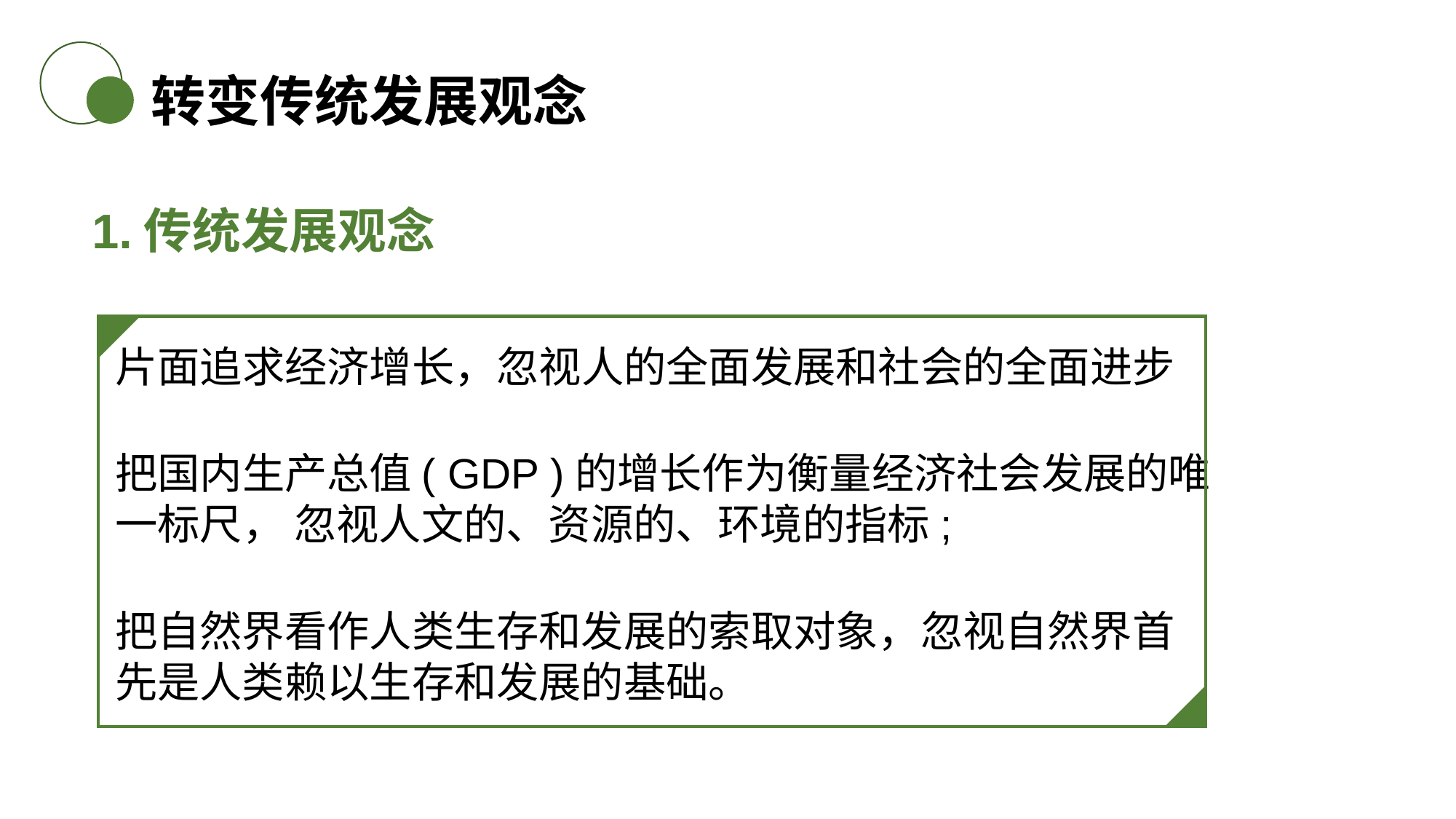

转变传统发展观念

1.传统发展观念

片面追求经济增长，忽视人的全面发展和社会的全面进步
把国内生产总值( GDP )的增长作为衡量经济社会发展的唯一标尺， 忽视人文的、资源的、环境的指标;
把自然界看作人类生存和发展的索取对象，忽视自然界首先是人类赖以生存和发展的基础。